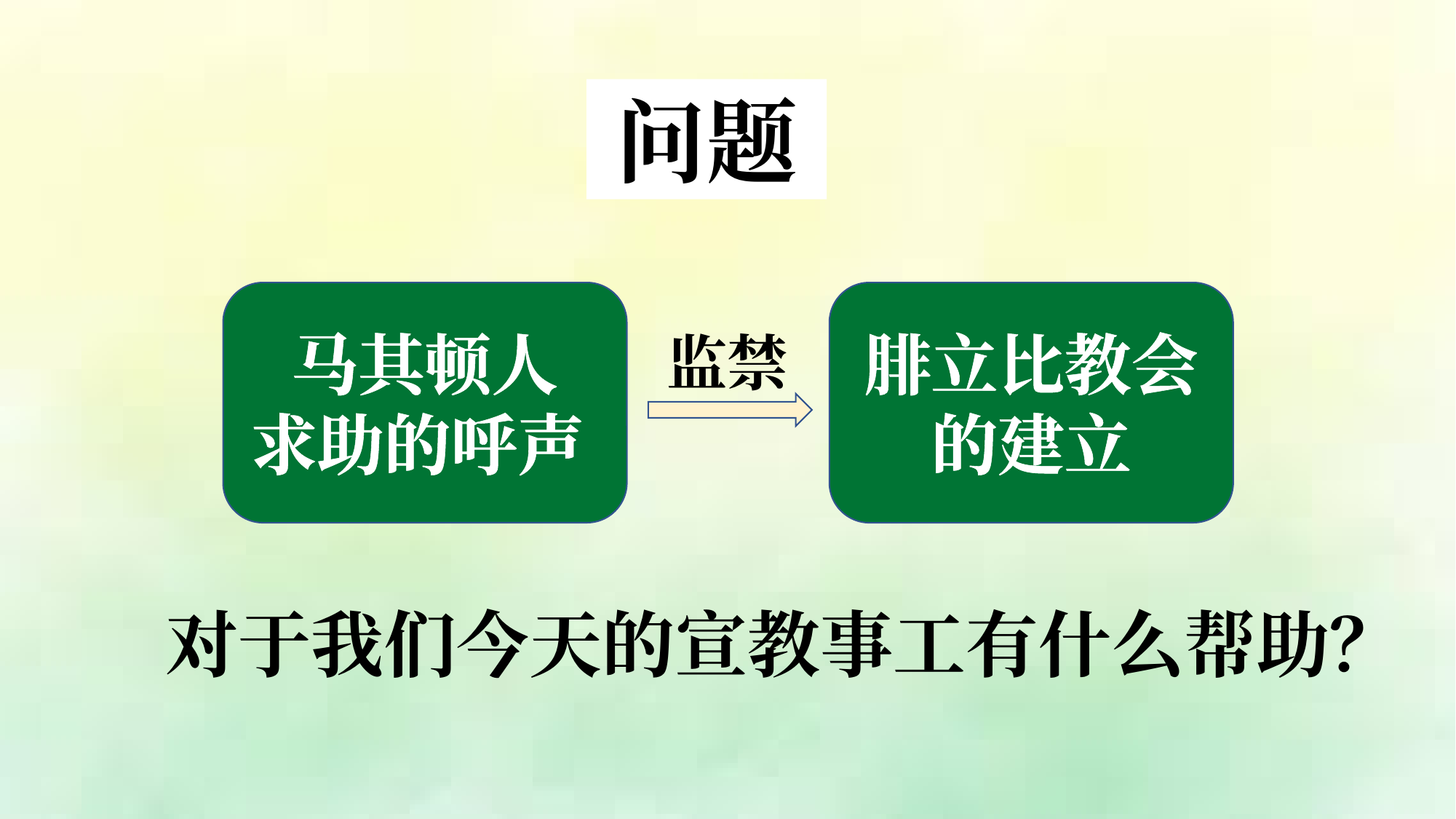

问题
马其顿人
求助的呼声
腓立比教会的建立

监禁
对于我们今天的宣教事工有什么帮助？